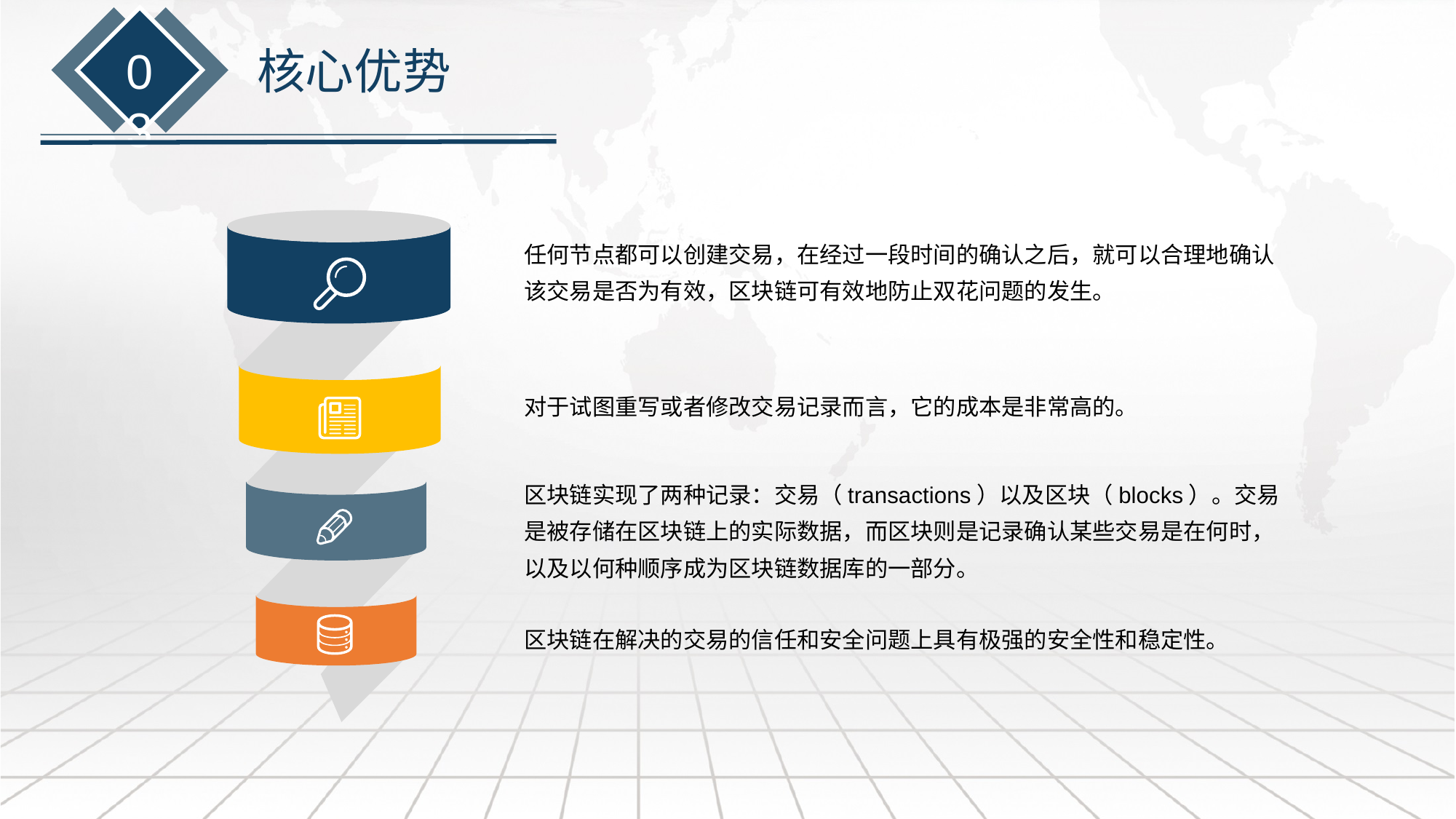

03
核心优势

任何节点都可以创建交易，在经过一段时间的确认之后，就可以合理地确认该交易是否为有效，区块链可有效地防止双花问题的发生。
对于试图重写或者修改交易记录而言，它的成本是非常高的。
区块链实现了两种记录：交易（transactions）以及区块（blocks）。交易是被存储在区块链上的实际数据，而区块则是记录确认某些交易是在何时，以及以何种顺序成为区块链数据库的一部分。
区块链在解决的交易的信任和安全问题上具有极强的安全性和稳定性。